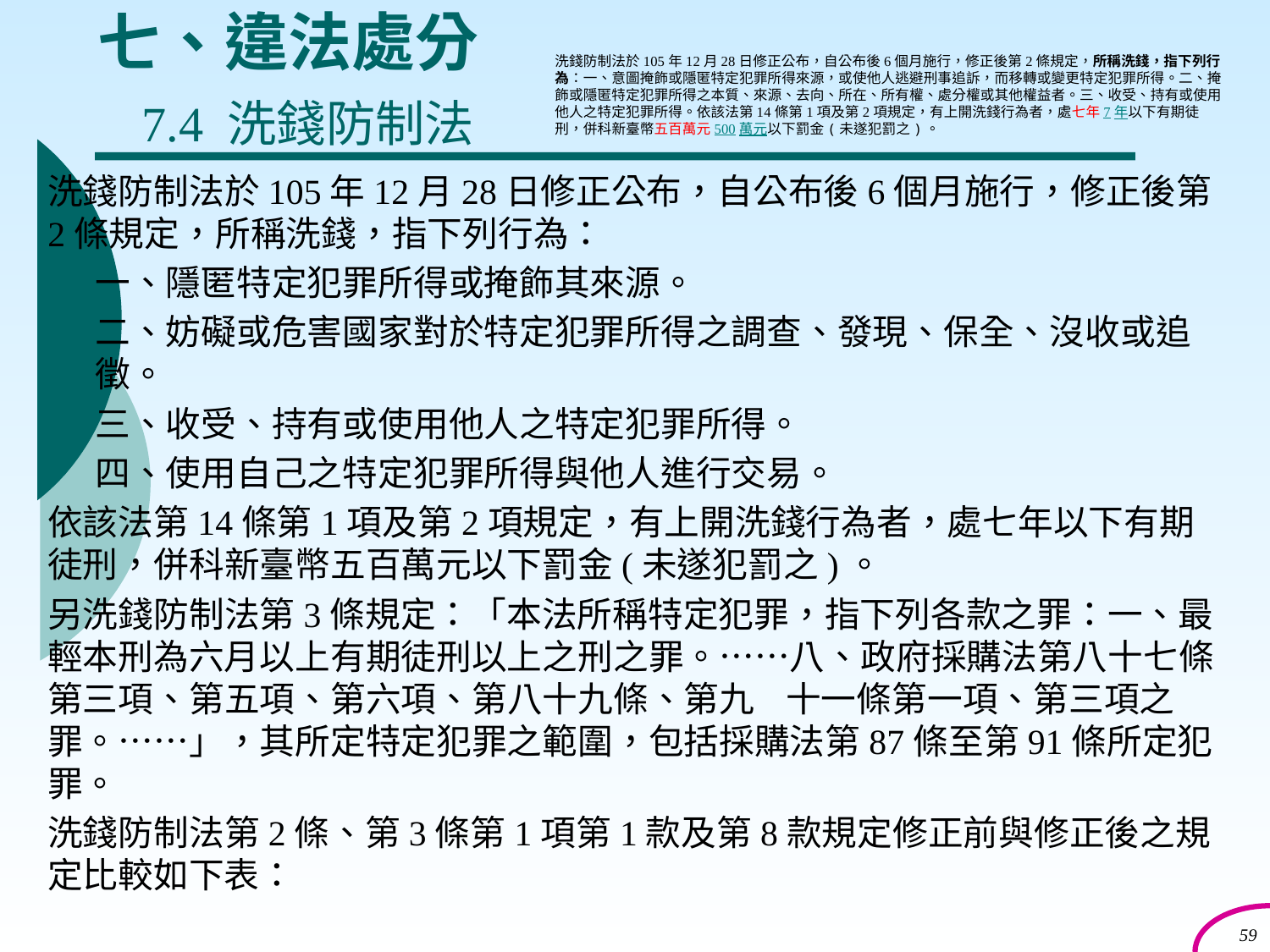

洗錢防制法於105年12月28日修正公布，自公布後6個月施行，修正後第2條規定，所稱洗錢，指下列行為：一、意圖掩飾或隱匿特定犯罪所得來源，或使他人逃避刑事追訴，而移轉或變更特定犯罪所得。二、掩飾或隱匿特定犯罪所得之本質、來源、去向、所在、所有權、處分權或其他權益者。三、收受、持有或使用他人之特定犯罪所得。依該法第14條第1項及第2項規定，有上開洗錢行為者，處七年7年以下有期徒刑，併科新臺幣五百萬元500萬元以下罰金(未遂犯罰之)。
# 七、違法處分 7.4 洗錢防制法
洗錢防制法於105年12月28日修正公布，自公布後6個月施行，修正後第2條規定，所稱洗錢，指下列行為：
一、隱匿特定犯罪所得或掩飾其來源。
二、妨礙或危害國家對於特定犯罪所得之調查、發現、保全、沒收或追徵。
三、收受、持有或使用他人之特定犯罪所得。
四、使用自己之特定犯罪所得與他人進行交易。
依該法第14條第1項及第2項規定，有上開洗錢行為者，處七年以下有期徒刑，併科新臺幣五百萬元以下罰金(未遂犯罰之)。
另洗錢防制法第3條規定：「本法所稱特定犯罪，指下列各款之罪：一、最輕本刑為六月以上有期徒刑以上之刑之罪。……八、政府採購法第八十七條第三項、第五項、第六項、第八十九條、第九    十一條第一項、第三項之罪。……」，其所定特定犯罪之範圍，包括採購法第87條至第91條所定犯罪。
洗錢防制法第2條、第3條第1項第1款及第8款規定修正前與修正後之規定比較如下表：
59